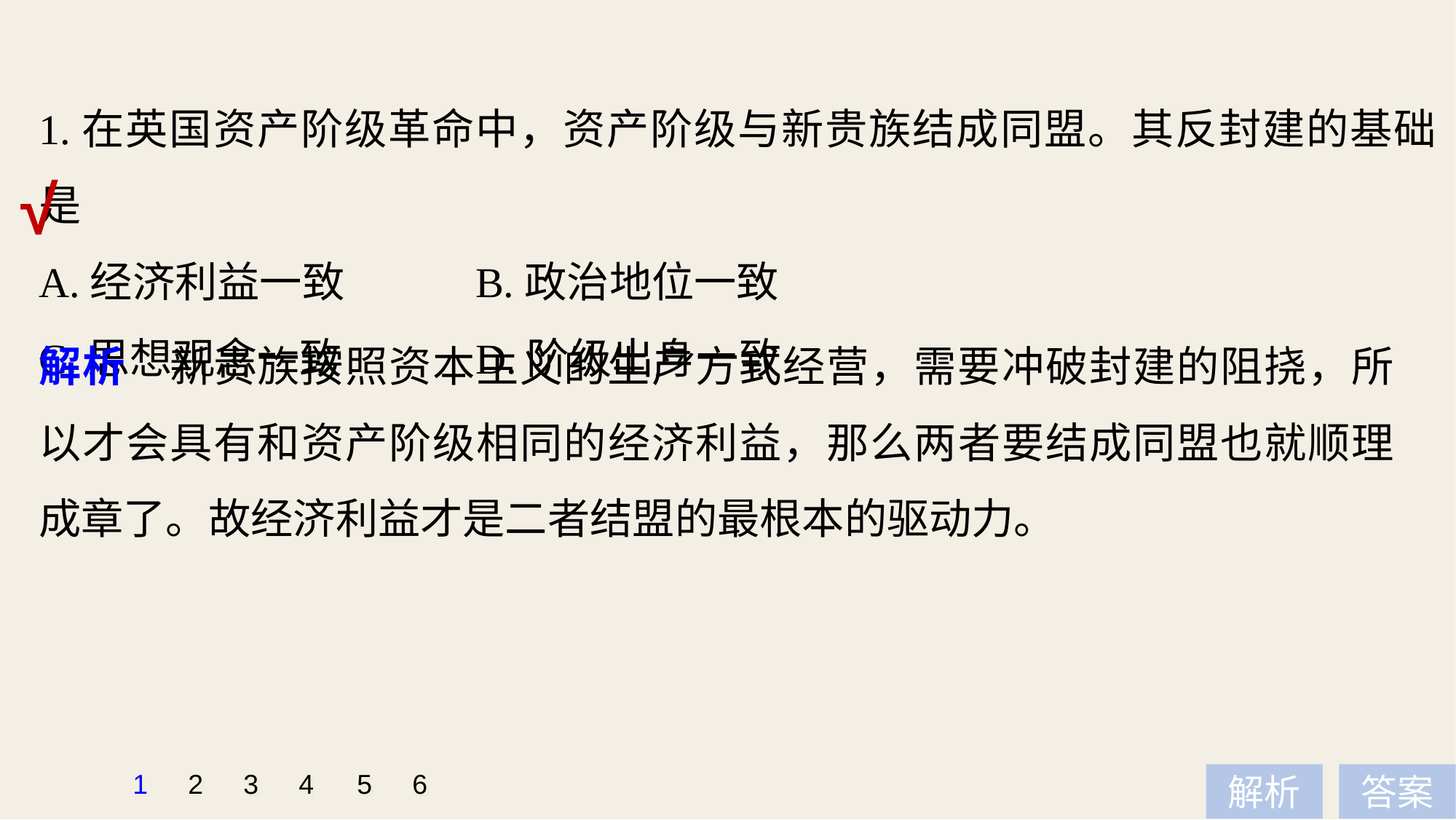

1.在英国资产阶级革命中，资产阶级与新贵族结成同盟。其反封建的基础是
A.经济利益一致  		B.政治地位一致
C.思想观念一致  		D.阶级出身一致
√
解析　新贵族按照资本主义的生产方式经营，需要冲破封建的阻挠，所以才会具有和资产阶级相同的经济利益，那么两者要结成同盟也就顺理成章了。故经济利益才是二者结盟的最根本的驱动力。
1
2
3
4
5
6
解析
答案